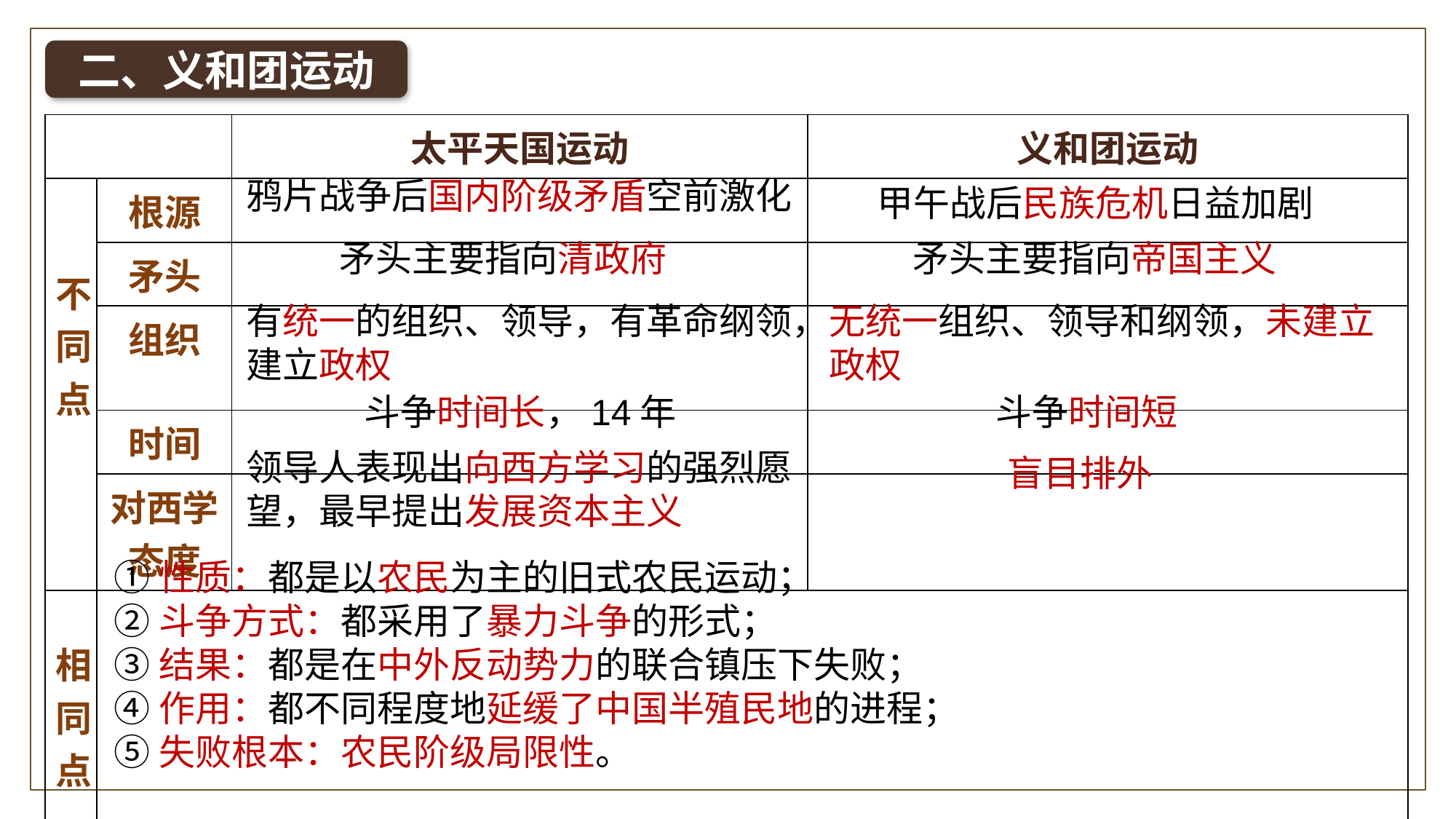

二、义和团运动
|  |  | 太平天国运动 | 义和团运动 |
| --- | --- | --- | --- |
| 不同点 | 根源 |  |  |
|  | 矛头 |  |  |
|  | 组织 |  |  |
|  | 时间 |  |  |
|  | 对西学 态度 |  |  |
| 相同点 |  |  |  |
鸦片战争后国内阶级矛盾空前激化
甲午战后民族危机日益加剧
矛头主要指向帝国主义
矛头主要指向清政府
有统一的组织、领导，有革命纲领，建立政权
无统一组织、领导和纲领，未建立政权
斗争时间长，14年
斗争时间短
领导人表现出向西方学习的强烈愿望，最早提出发展资本主义
盲目排外
①性质：都是以农民为主的旧式农民运动；
②斗争方式：都采用了暴力斗争的形式；
③结果：都是在中外反动势力的联合镇压下失败；
④作用：都不同程度地延缓了中国半殖民地的进程；
⑤失败根本：农民阶级局限性。